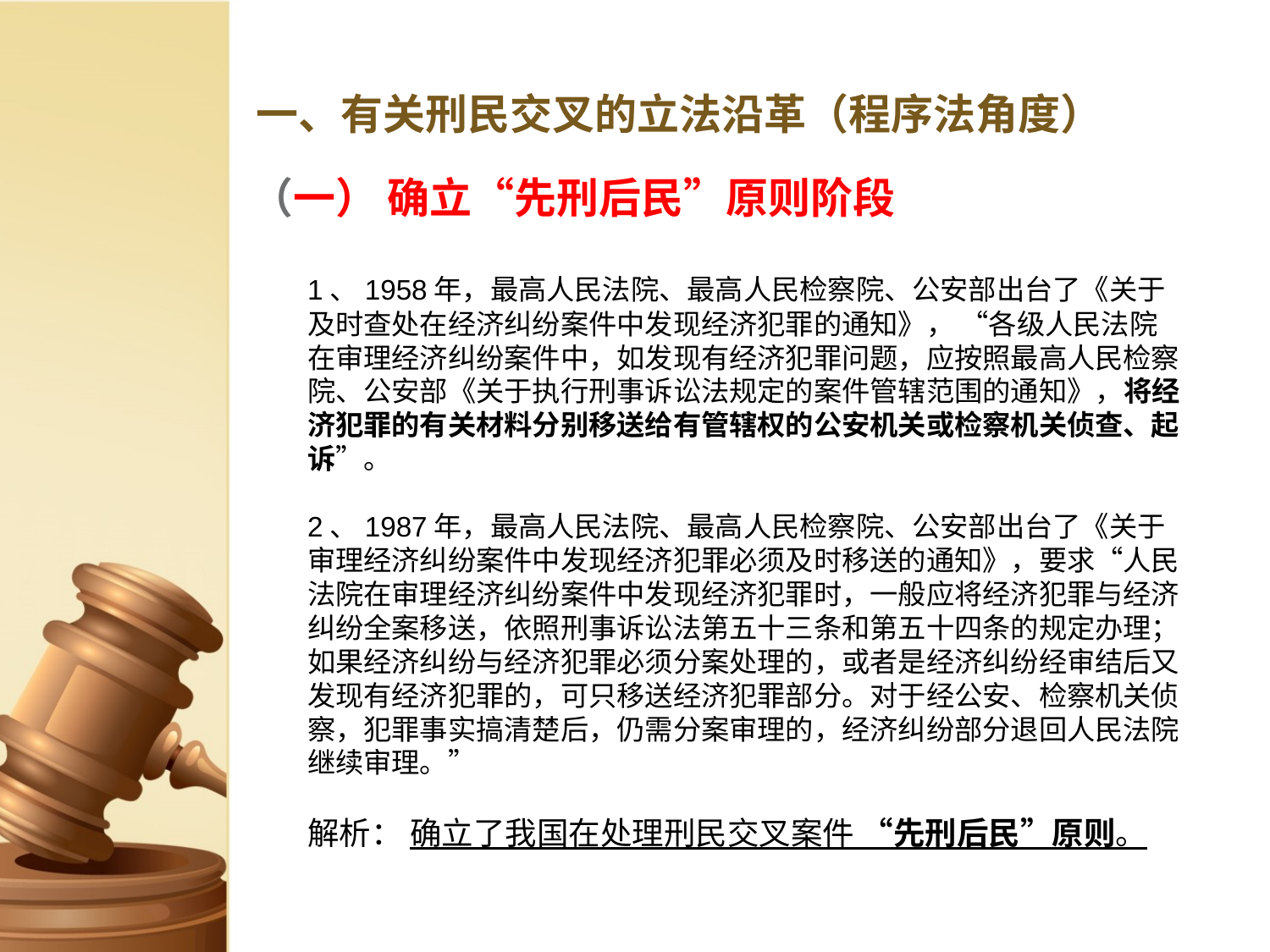

# 一、有关刑民交叉的立法沿革（程序法角度）
（一） 确立“先刑后民”原则阶段
1、1958年，最高人民法院、最高人民检察院、公安部出台了《关于及时查处在经济纠纷案件中发现经济犯罪的通知》， “各级人民法院在审理经济纠纷案件中，如发现有经济犯罪问题，应按照最高人民检察院、公安部《关于执行刑事诉讼法规定的案件管辖范围的通知》，将经济犯罪的有关材料分别移送给有管辖权的公安机关或检察机关侦查、起诉”。

2、1987年，最高人民法院、最高人民检察院、公安部出台了《关于审理经济纠纷案件中发现经济犯罪必须及时移送的通知》，要求“人民法院在审理经济纠纷案件中发现经济犯罪时，一般应将经济犯罪与经济纠纷全案移送，依照刑事诉讼法第五十三条和第五十四条的规定办理；如果经济纠纷与经济犯罪必须分案处理的，或者是经济纠纷经审结后又发现有经济犯罪的，可只移送经济犯罪部分。对于经公安、检察机关侦察，犯罪事实搞清楚后，仍需分案审理的，经济纠纷部分退回人民法院继续审理。”

解析： 确立了我国在处理刑民交叉案件 “先刑后民”原则。